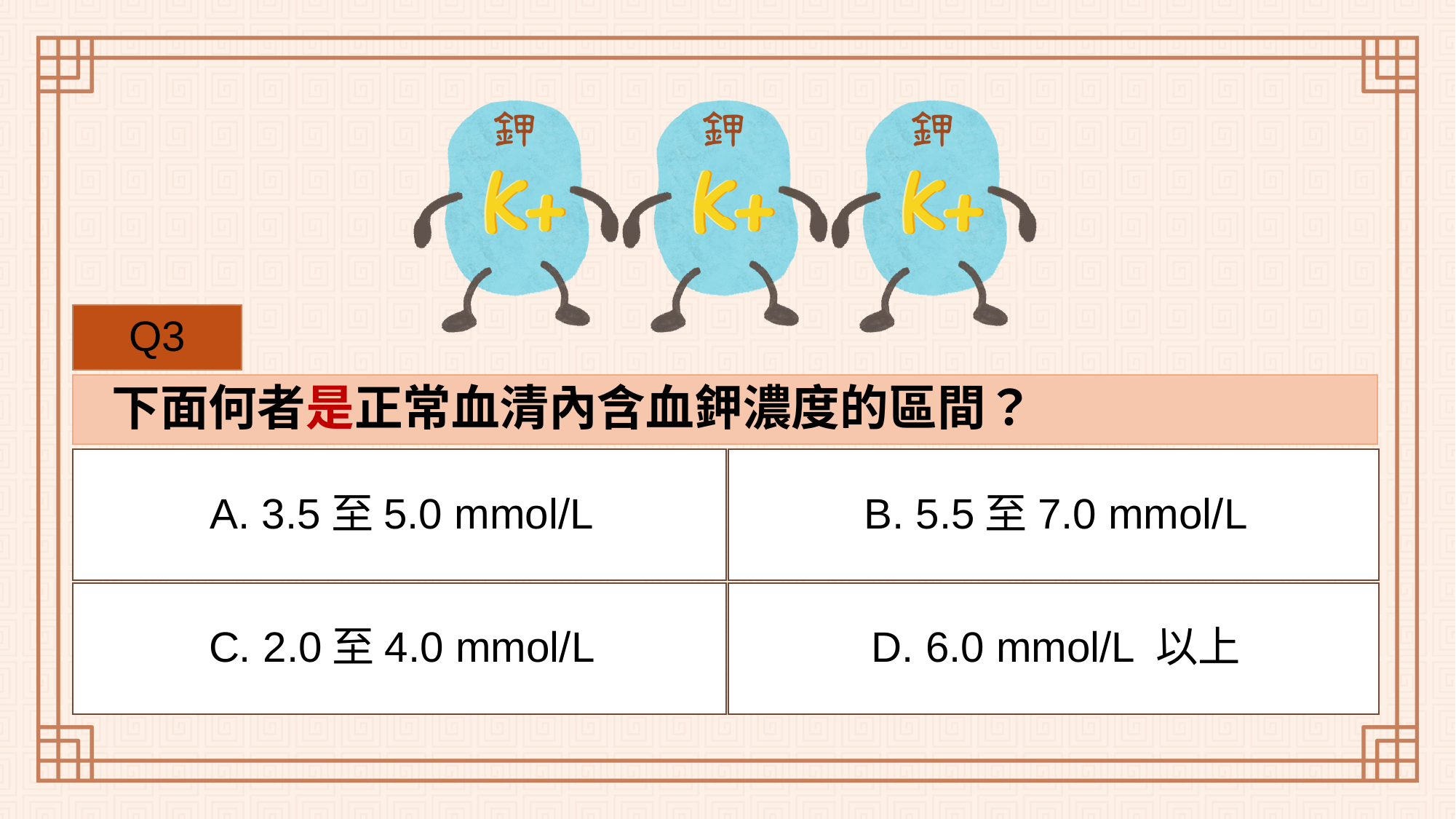

Q3
下面何者是正常血清內含血鉀濃度的區間？
A. 3.5至5.0 mmol/L
B. 5.5至7.0 mmol/L
C. 2.0至4.0 mmol/L
D. 6.0 mmol/L 以上